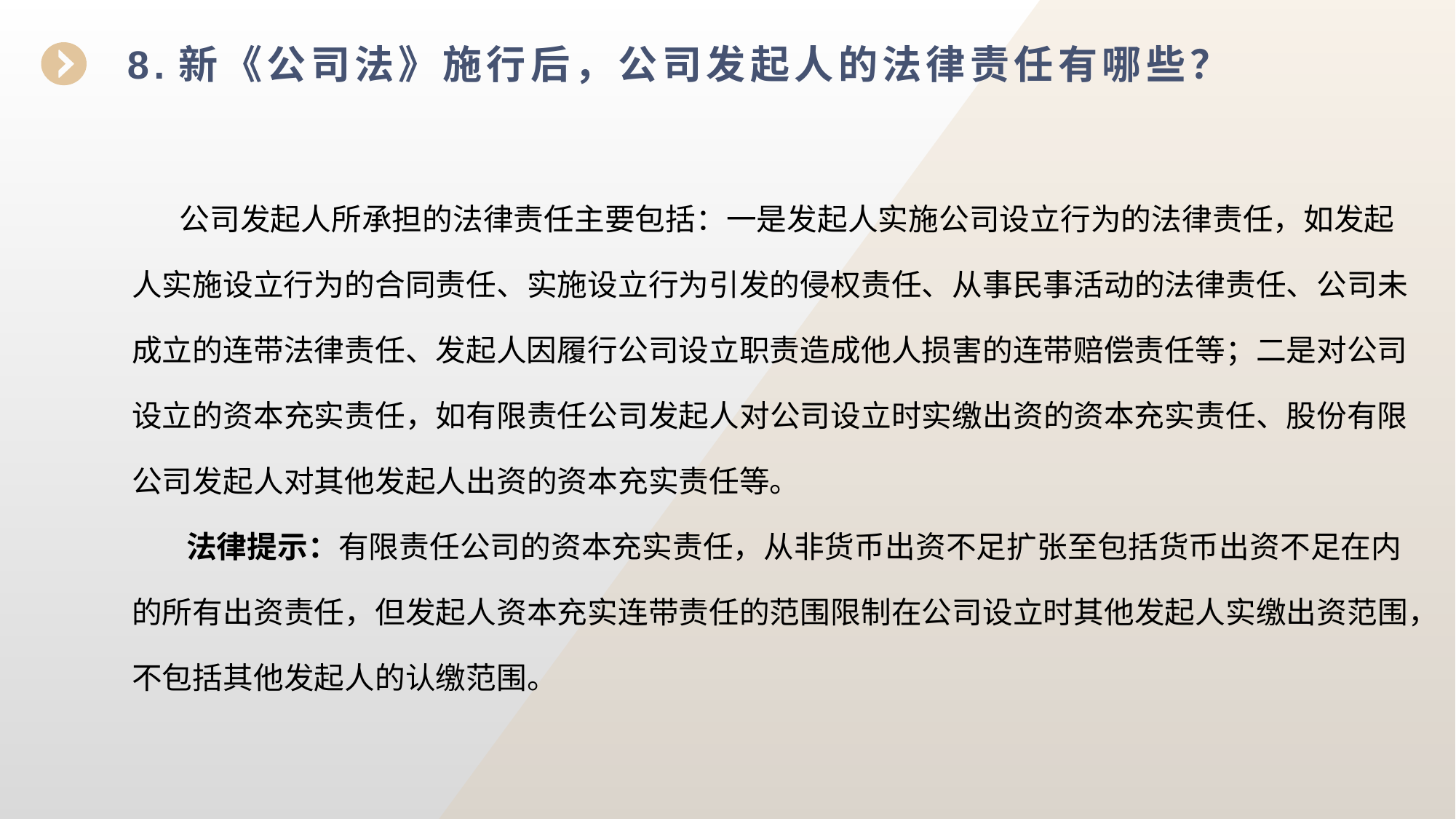

8.新《公司法》施行后，公司发起人的法律责任有哪些？

      公司发起人所承担的法律责任主要包括：一是发起人实施公司设立行为的法律责任，如发起人实施设立行为的合同责任、实施设立行为引发的侵权责任、从事民事活动的法律责任、公司未成立的连带法律责任、发起人因履行公司设立职责造成他人损害的连带赔偿责任等；二是对公司设立的资本充实责任，如有限责任公司发起人对公司设立时实缴出资的资本充实责任、股份有限公司发起人对其他发起人出资的资本充实责任等。
       法律提示：有限责任公司的资本充实责任，从非货币出资不足扩张至包括货币出资不足在内的所有出资责任，但发起人资本充实连带责任的范围限制在公司设立时其他发起人实缴出资范围，不包括其他发起人的认缴范围。